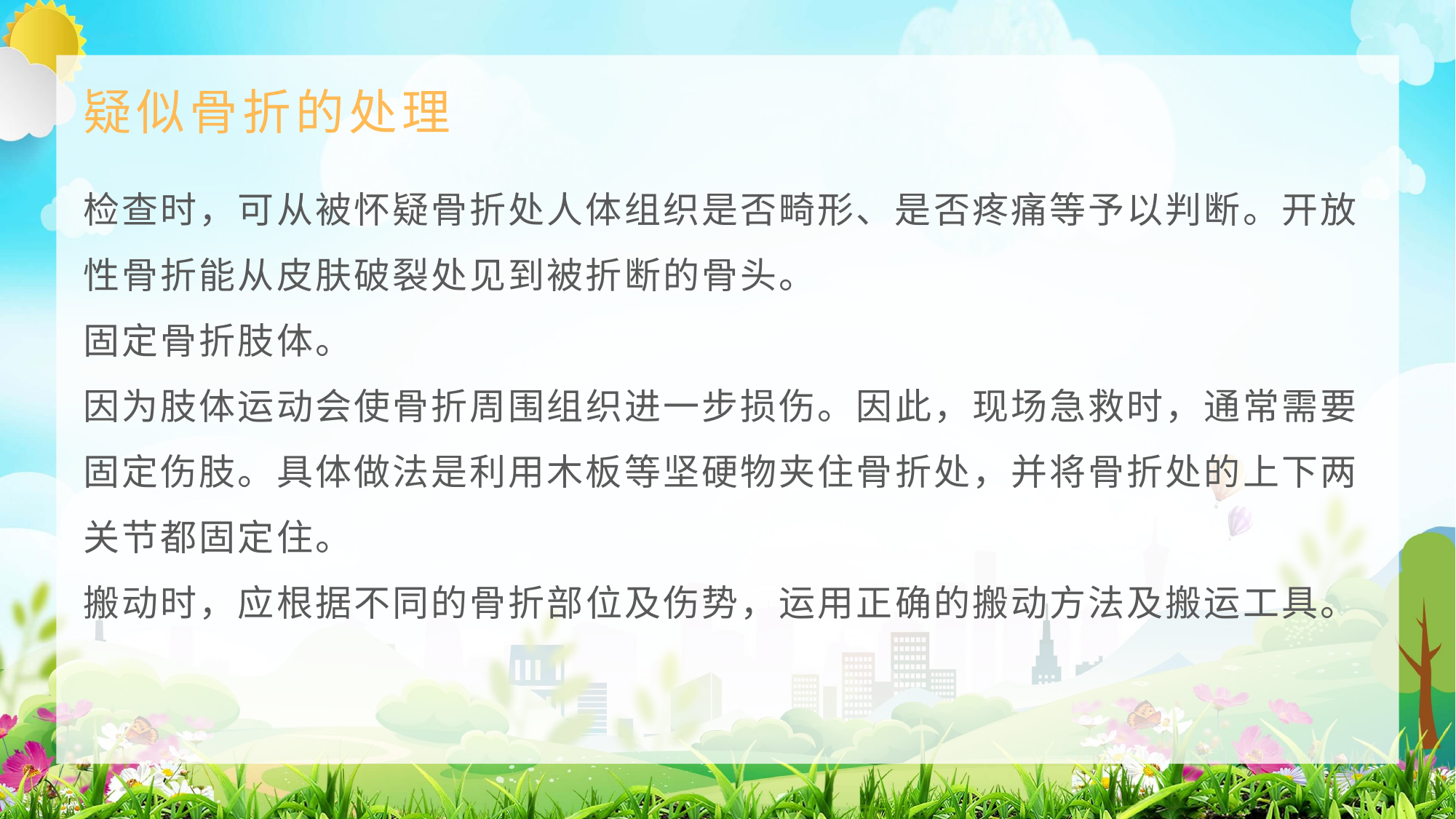

# 疑似骨折的处理
检查时，可从被怀疑骨折处人体组织是否畸形、是否疼痛等予以判断。开放性骨折能从皮肤破裂处见到被折断的骨头。
固定骨折肢体。
因为肢体运动会使骨折周围组织进一步损伤。因此，现场急救时，通常需要固定伤肢。具体做法是利用木板等坚硬物夹住骨折处，并将骨折处的上下两关节都固定住。
搬动时，应根据不同的骨折部位及伤势，运用正确的搬动方法及搬运工具。